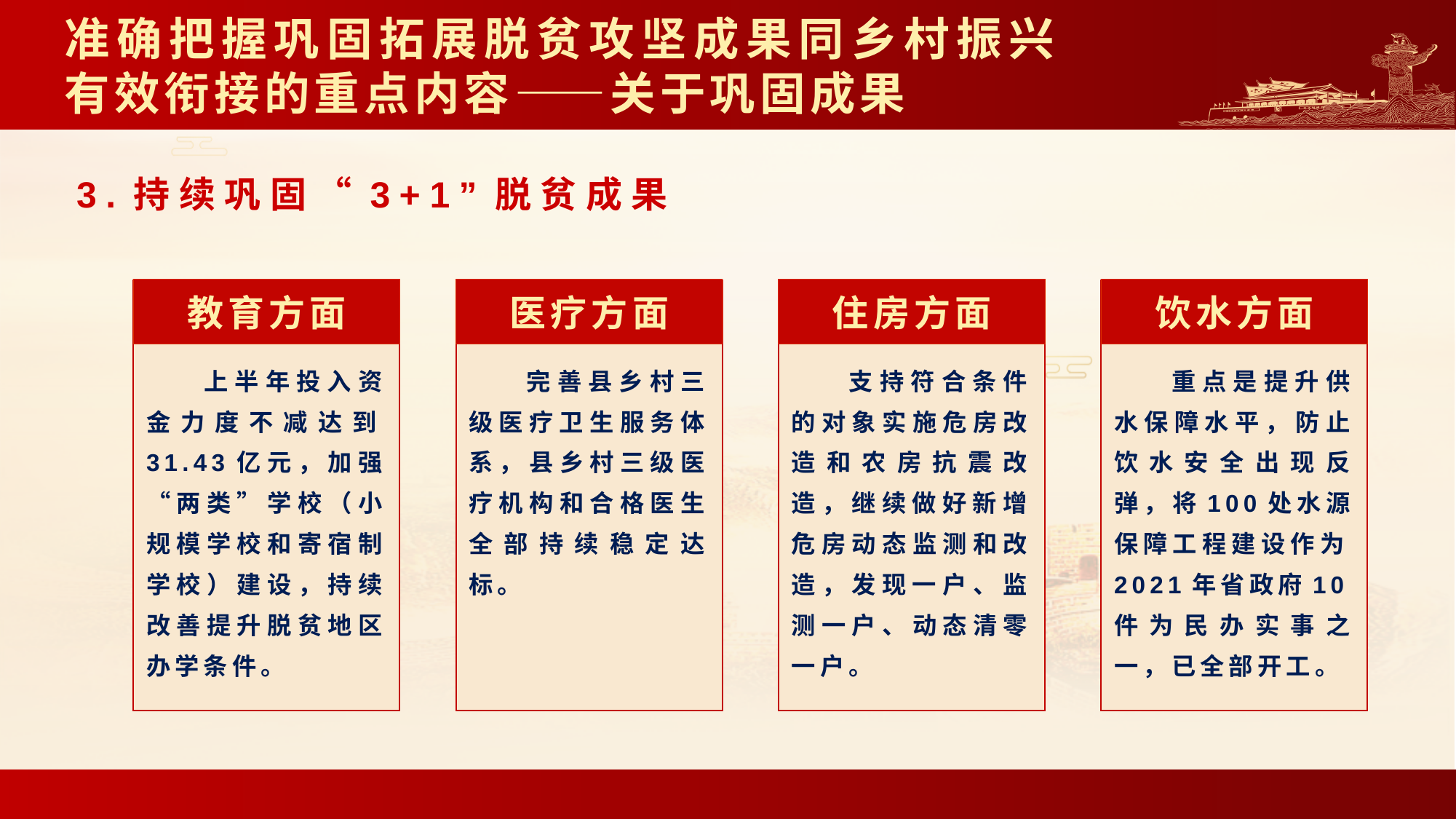

# 准确把握巩固拓展脱贫攻坚成果同乡村振兴有效衔接的重点内容——关于巩固成果
3.持续巩固“3+1”脱贫成果
教育方面
上半年投入资金力度不减达到31.43亿元，加强“两类”学校（小规模学校和寄宿制学校）建设，持续改善提升脱贫地区办学条件。

医疗方面
完善县乡村三级医疗卫生服务体系，县乡村三级医疗机构和合格医生全部持续稳定达标。

住房方面

支持符合条件的对象实施危房改造和农房抗震改造，继续做好新增危房动态监测和改造，发现一户、监测一户、动态清零一户。
饮水方面

重点是提升供水保障水平，防止饮水安全出现反弹，将100处水源保障工程建设作为2021年省政府10件为民办实事之一，已全部开工。